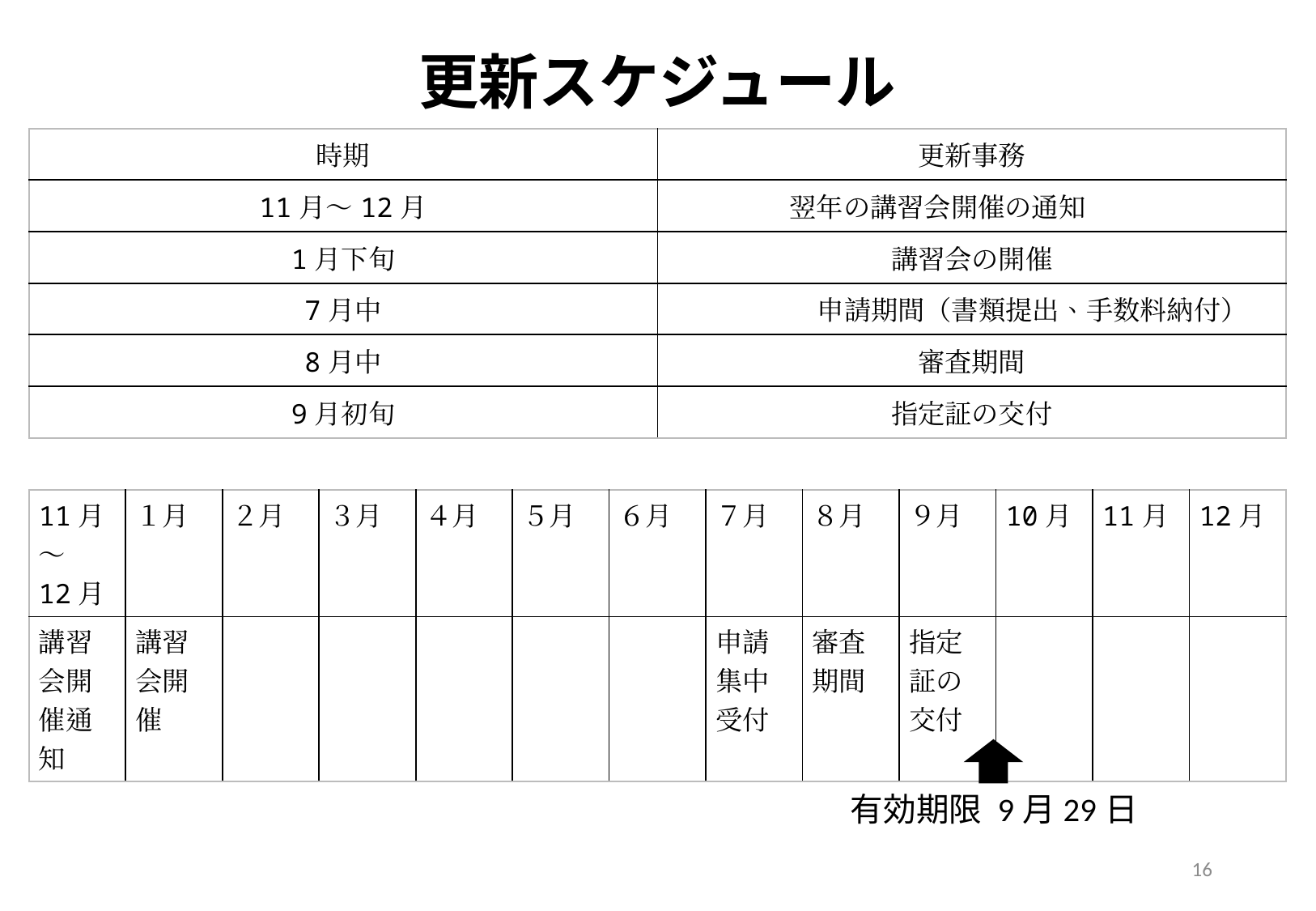

# 更新スケジュール
| 時期 | 更新事務 |
| --- | --- |
| 11月～12月 | 翌年の講習会開催の通知 |
| 1月下旬 | 講習会の開催 |
| 7月中 | 申請期間（書類提出、手数料納付） |
| 8月中 | 審査期間 |
| 9月初旬 | 指定証の交付 |
| 11月～ 12月 | １月 | ２月 | ３月 | ４月 | ５月 | ６月 | ７月 | ８月 | ９月 | 10月 | 11月 | 12月 |
| --- | --- | --- | --- | --- | --- | --- | --- | --- | --- | --- | --- | --- |
| 講習会開催通知 | 講習会開催 |  |  |  |  |  | 申請集中受付 | 審査期間 | 指定証の交付 |  |  |  |

有効期限 9月29日
16